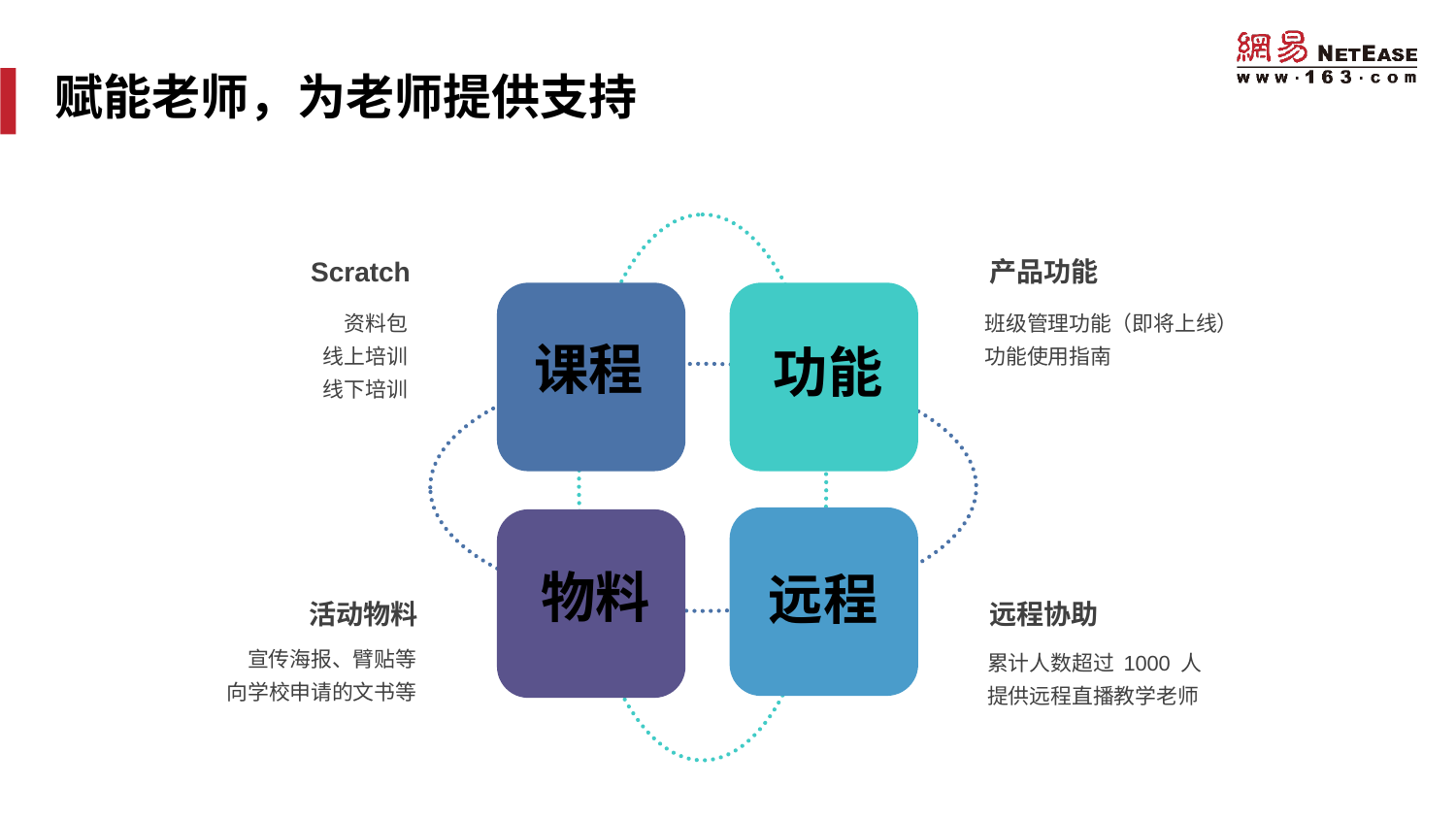

# 赋能老师，为老师提供支持
Scratch
产品功能

资料包
线上培训
线下培训
班级管理功能（即将上线）
功能使用指南
课程
功能

物料
远程
活动物料
远程协助
宣传海报、臂贴等
向学校申请的文书等
累计人数超过 1000 人
提供远程直播教学老师